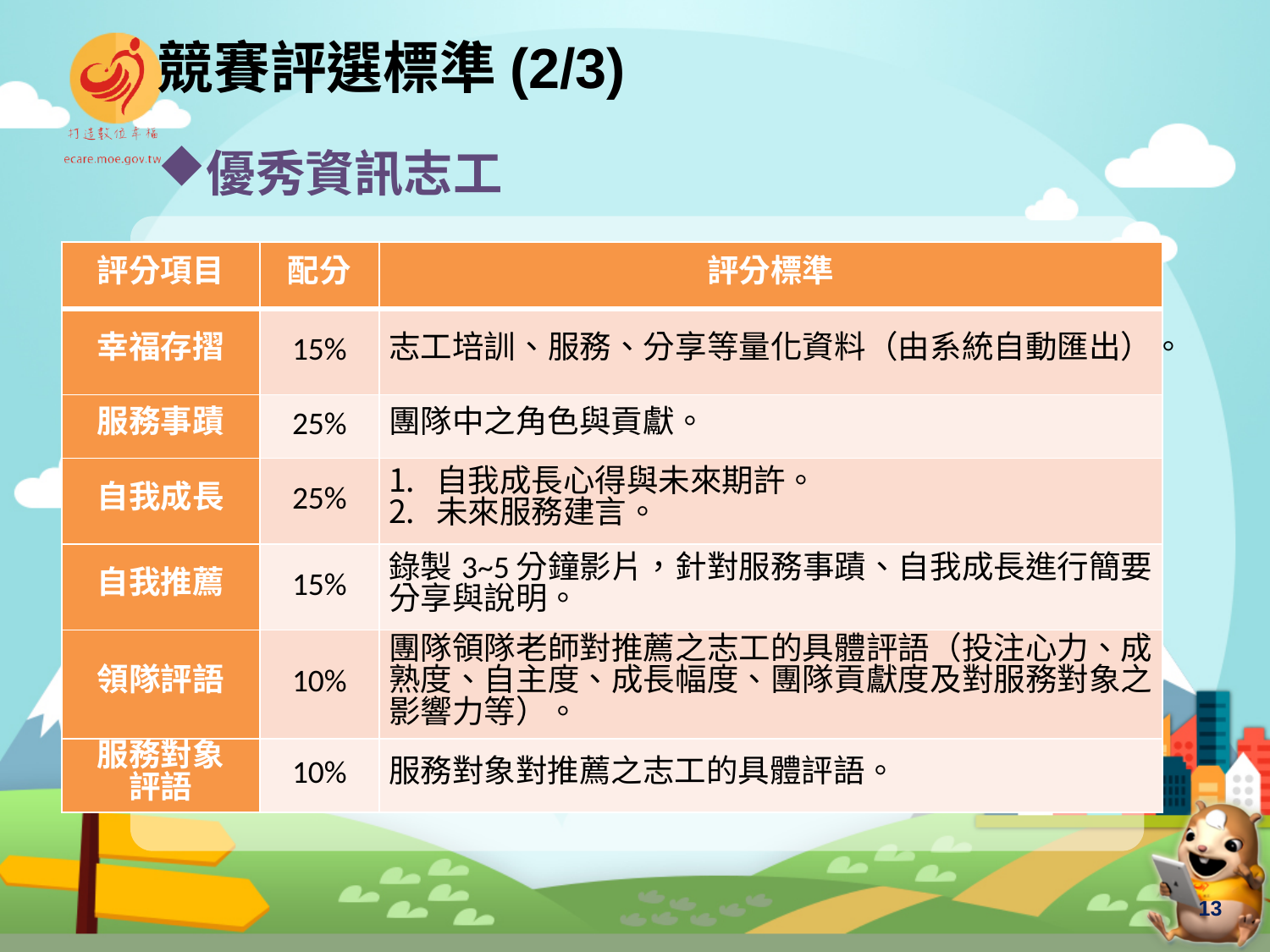

競賽評選標準(2/3)

優秀資訊志工

| 評分項目 | 配分 | 評分標準 |
| --- | --- | --- |
| 幸福存摺 | 15% | 志工培訓、服務、分享等量化資料（由系統自動匯出）。 |
| 服務事蹟 | 25% | 團隊中之角色與貢獻。 |
| 自我成長 | 25% | 自我成長心得與未來期許。 未來服務建言。 |
| 自我推薦 | 15% | 錄製3~5分鐘影片，針對服務事蹟、自我成長進行簡要分享與說明。 |
| 領隊評語 | 10% | 團隊領隊老師對推薦之志工的具體評語（投注心力、成熟度、自主度、成長幅度、團隊貢獻度及對服務對象之影響力等）。 |
| 服務對象 評語 | 10% | 服務對象對推薦之志工的具體評語。 |
13